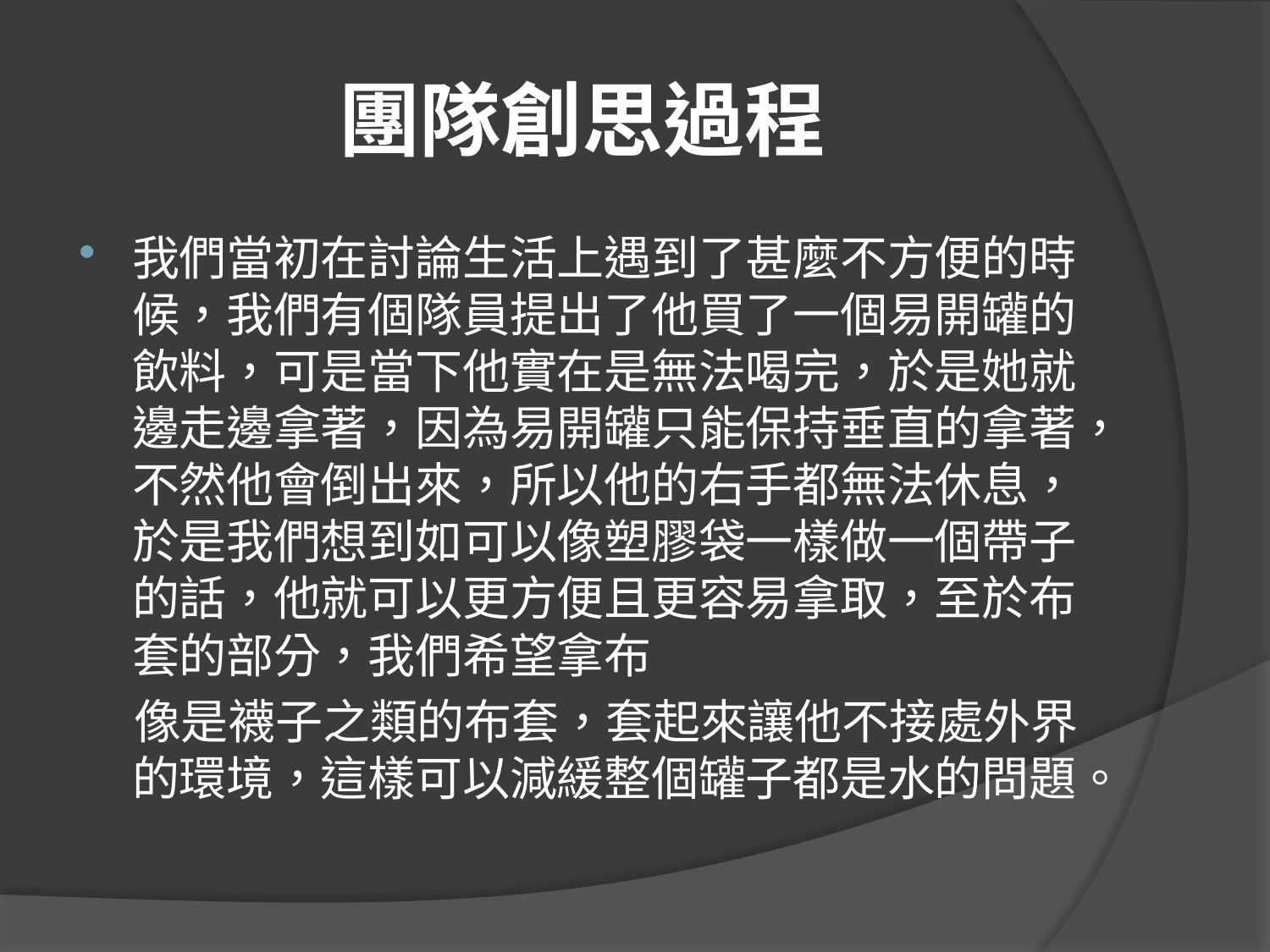

# 團隊創思過程
我們當初在討論生活上遇到了甚麼不方便的時候，我們有個隊員提出了他買了一個易開罐的飲料，可是當下他實在是無法喝完，於是她就邊走邊拿著，因為易開罐只能保持垂直的拿著，不然他會倒出來，所以他的右手都無法休息，於是我們想到如可以像塑膠袋一樣做一個帶子的話，他就可以更方便且更容易拿取，至於布套的部分，我們希望拿布
    像是襪子之類的布套，套起來讓他不接處外界的環境，這樣可以減緩整個罐子都是水的問題。